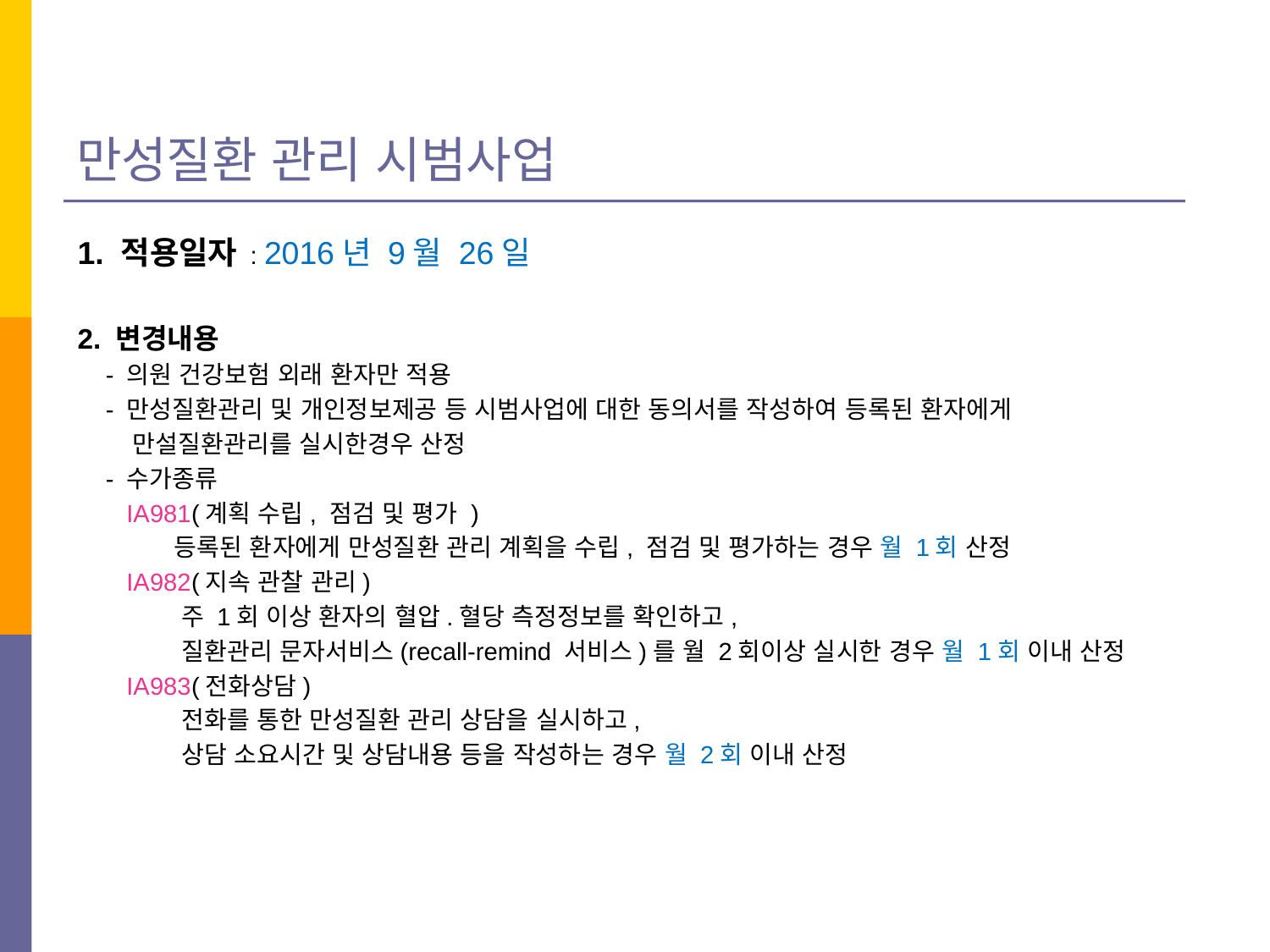

# 만성질환 관리 시범사업
1. 적용일자 : 2016년 9월 26일

2. 변경내용
    - 의원 건강보험 외래 환자만 적용
    - 만성질환관리 및 개인정보제공 등 시범사업에 대한 동의서를 작성하여 등록된 환자에게
       만설질환관리를 실시한경우 산정
    - 수가종류
       IA981(계획 수립, 점검 및 평가 )
             등록된 환자에게 만성질환 관리 계획을 수립, 점검 및 평가하는 경우 월 1회 산정
       IA982(지속 관찰 관리)
              주 1회 이상 환자의 혈압.혈당 측정정보를 확인하고,
              질환관리 문자서비스(recall-remind 서비스)를 월 2회이상 실시한 경우 월 1회 이내 산정
       IA983(전화상담)
              전화를 통한 만성질환 관리 상담을 실시하고,
              상담 소요시간 및 상담내용 등을 작성하는 경우 월 2회 이내 산정